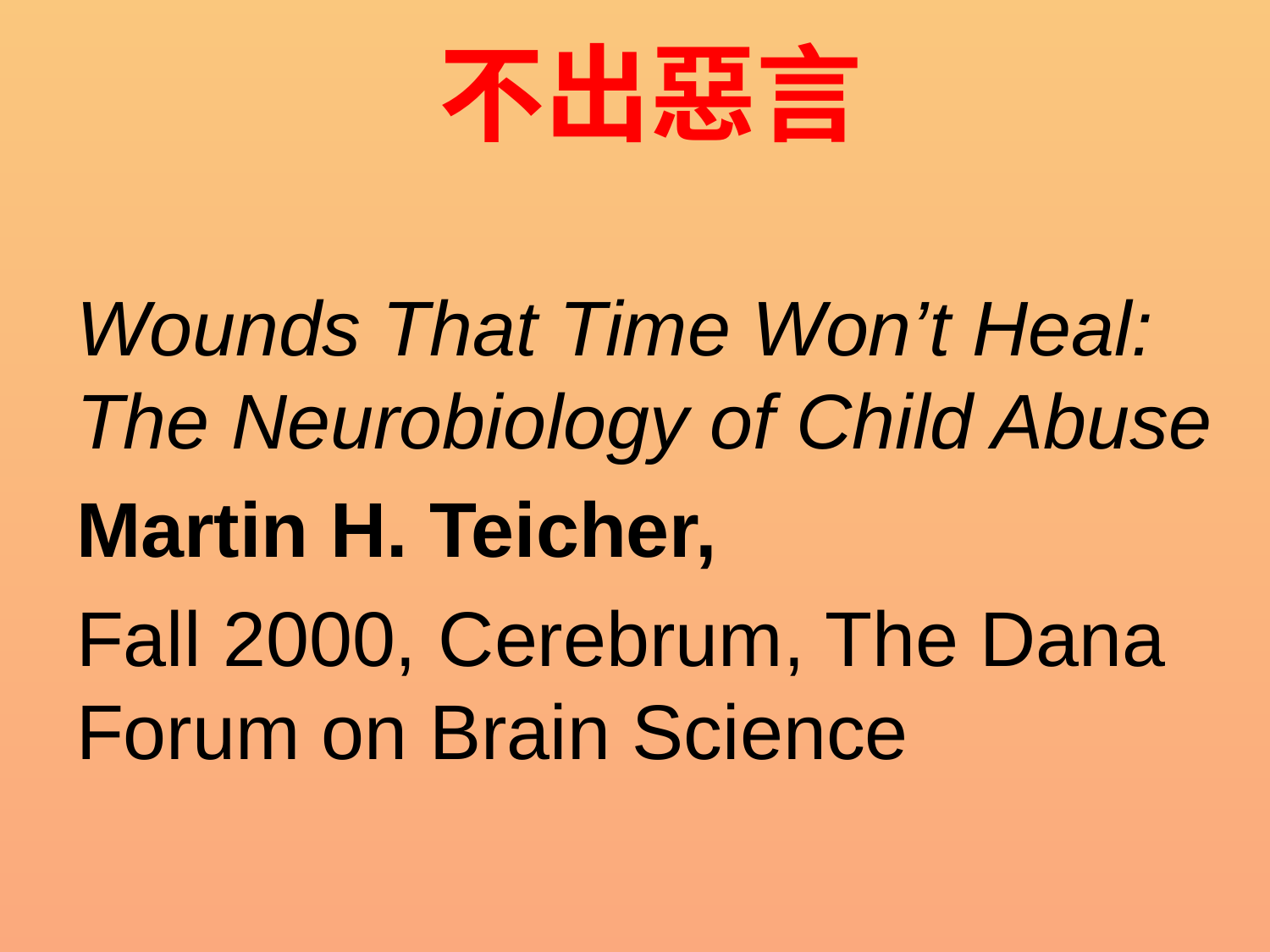

不出惡言

Wounds That Time Won’t Heal: The Neurobiology of Child Abuse
Martin H. Teicher,
Fall 2000, Cerebrum, The Dana Forum on Brain Science